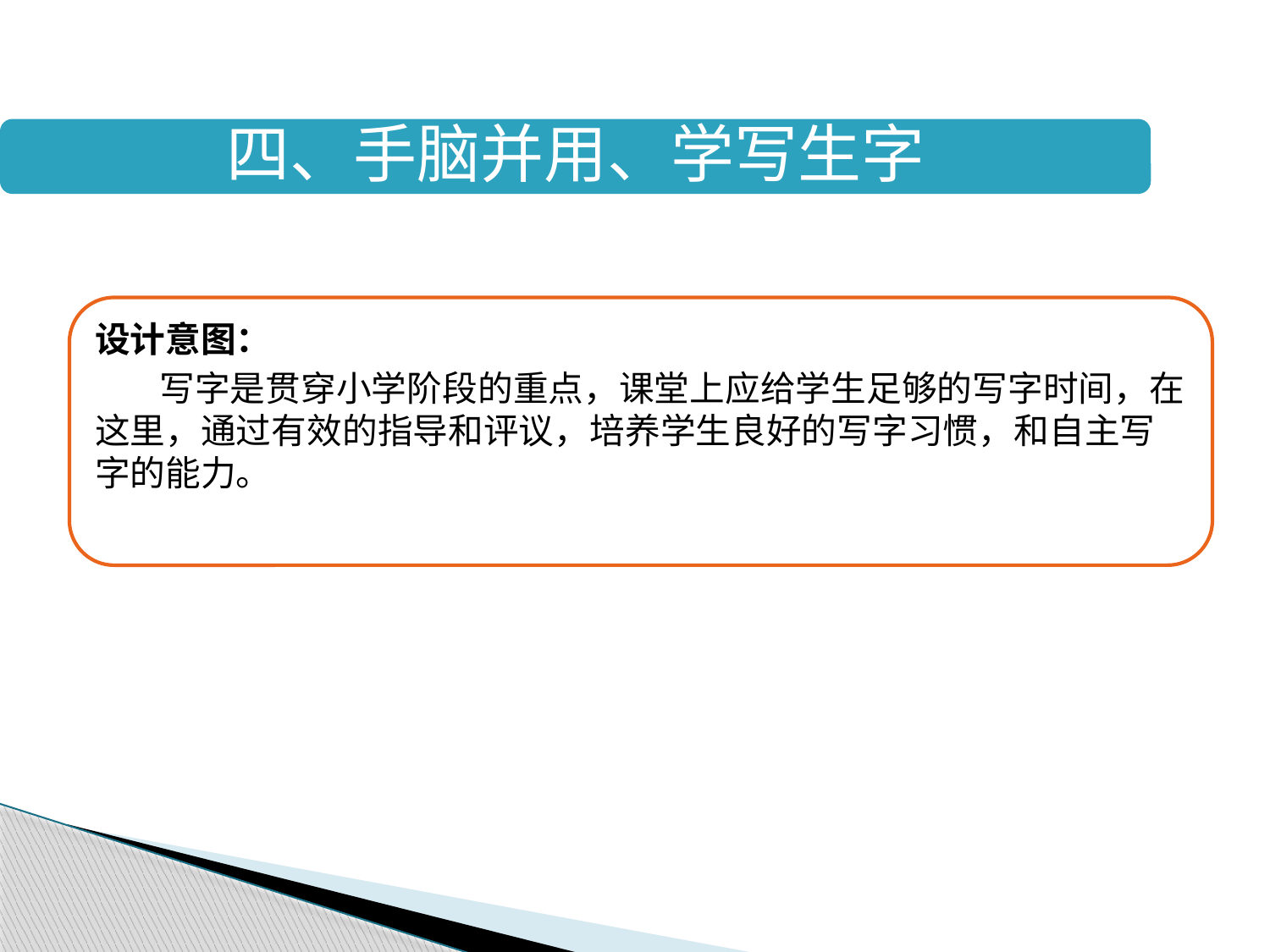

四、手脑并用、学写生字
设计意图：
       写字是贯穿小学阶段的重点，课堂上应给学生足够的写字时间，在这里，通过有效的指导和评议，培养学生良好的写字习惯，和自主写字的能力。